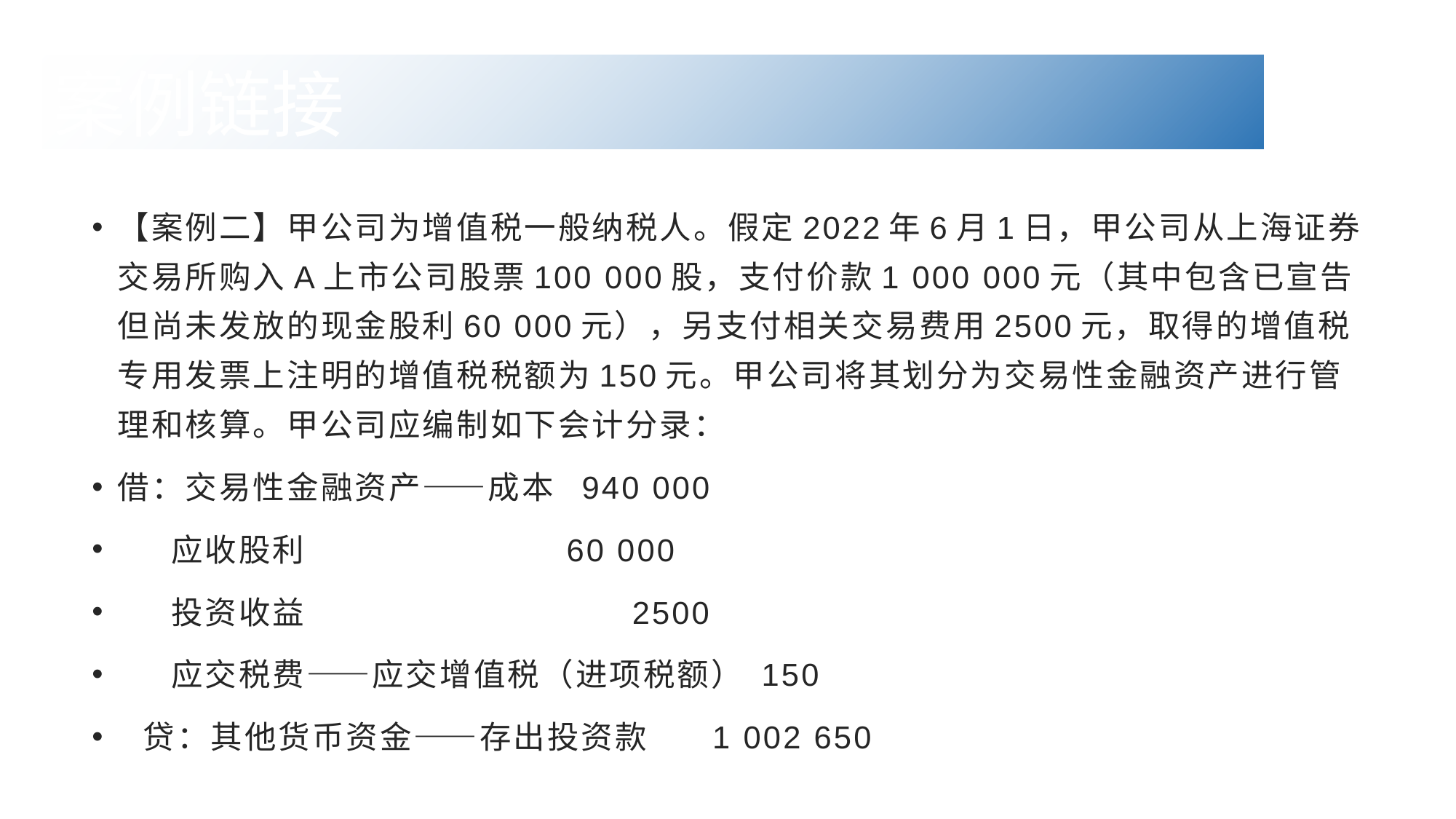

案例链接
【案例二】甲公司为增值税一般纳税人。假定2022年6月1日，甲公司从上海证券交易所购入A上市公司股票100 000股，支付价款1 000 000元（其中包含已宣告但尚未发放的现金股利60 000元），另支付相关交易费用2500元，取得的增值税专用发票上注明的增值税税额为150元。甲公司将其划分为交易性金融资产进行管理和核算。甲公司应编制如下会计分录：
借：交易性金融资产——成本  940 000
     应收股利                           60 000
     投资收益                                  2500
     应交税费——应交增值税（进项税额） 150
  贷：其他货币资金——存出投资款      1 002 650